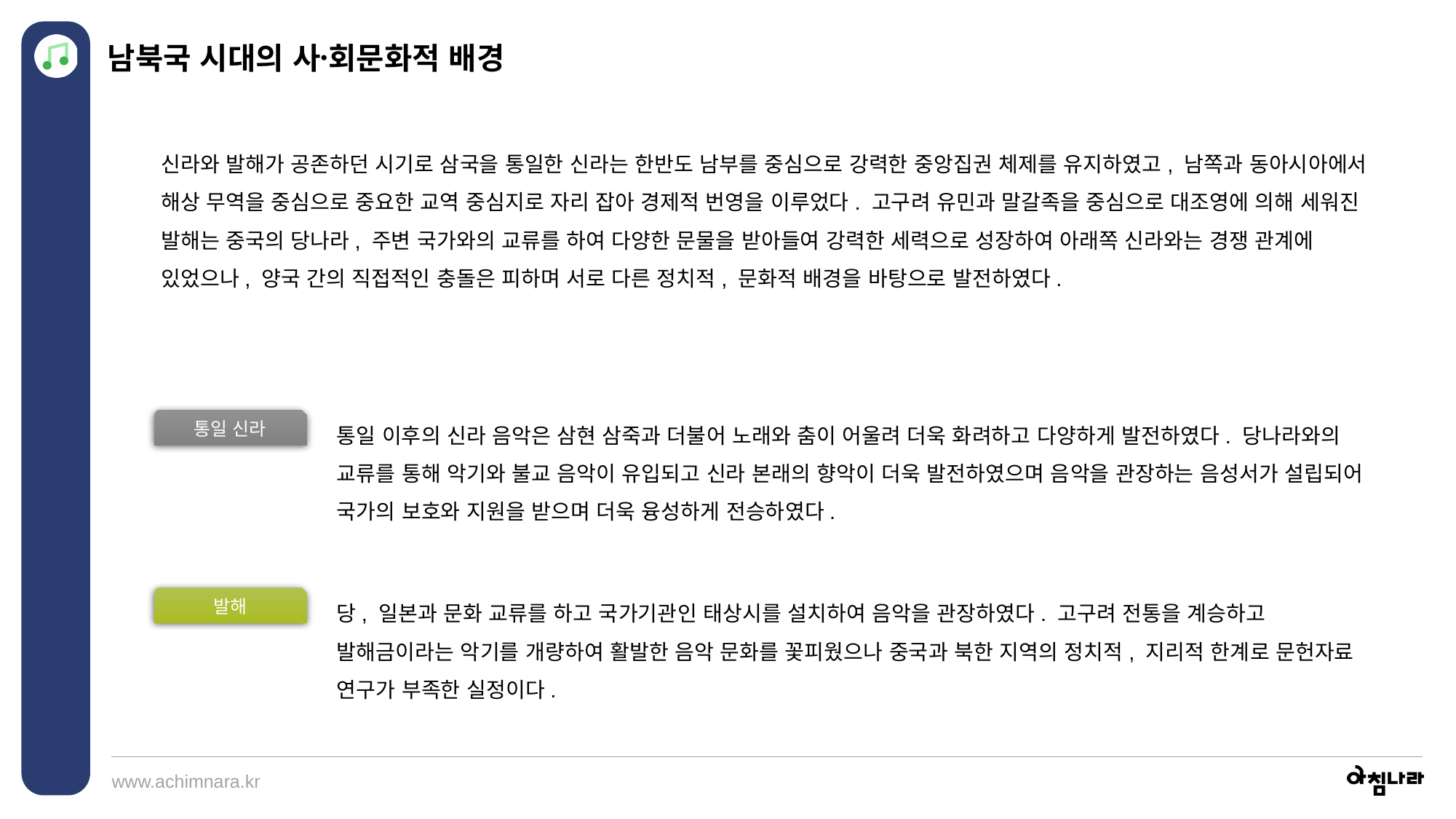

남북국 시대의 사회〮문화적 배경
신라와 발해가 공존하던 시기로 삼국을 통일한 신라는 한반도 남부를 중심으로 강력한 중앙집권 체제를 유지하였고, 남쪽과 동아시아에서 해상 무역을 중심으로 중요한 교역 중심지로 자리 잡아 경제적 번영을 이루었다. 고구려 유민과 말갈족을 중심으로 대조영에 의해 세워진 발해는 중국의 당나라, 주변 국가와의 교류를 하여 다양한 문물을 받아들여 강력한 세력으로 성장하여 아래쪽 신라와는 경쟁 관계에 있었으나, 양국 간의 직접적인 충돌은 피하며 서로 다른 정치적, 문화적 배경을 바탕으로 발전하였다.
통일 신라
통일 이후의 신라 음악은 삼현 삼죽과 더불어 노래와 춤이 어울려 더욱 화려하고 다양하게 발전하였다. 당나라와의 교류를 통해 악기와 불교 음악이 유입되고 신라 본래의 향악이 더욱 발전하였으며 음악을 관장하는 음성서가 설립되어 국가의 보호와 지원을 받으며 더욱 융성하게 전승하였다.
당, 일본과 문화 교류를 하고 국가기관인 태상시를 설치하여 음악을 관장하였다. 고구려 전통을 계승하고 발해금이라는 악기를 개량하여 활발한 음악 문화를 꽃피웠으나 중국과 북한 지역의 정치적, 지리적 한계로 문헌자료 연구가 부족한 실정이다.
발해